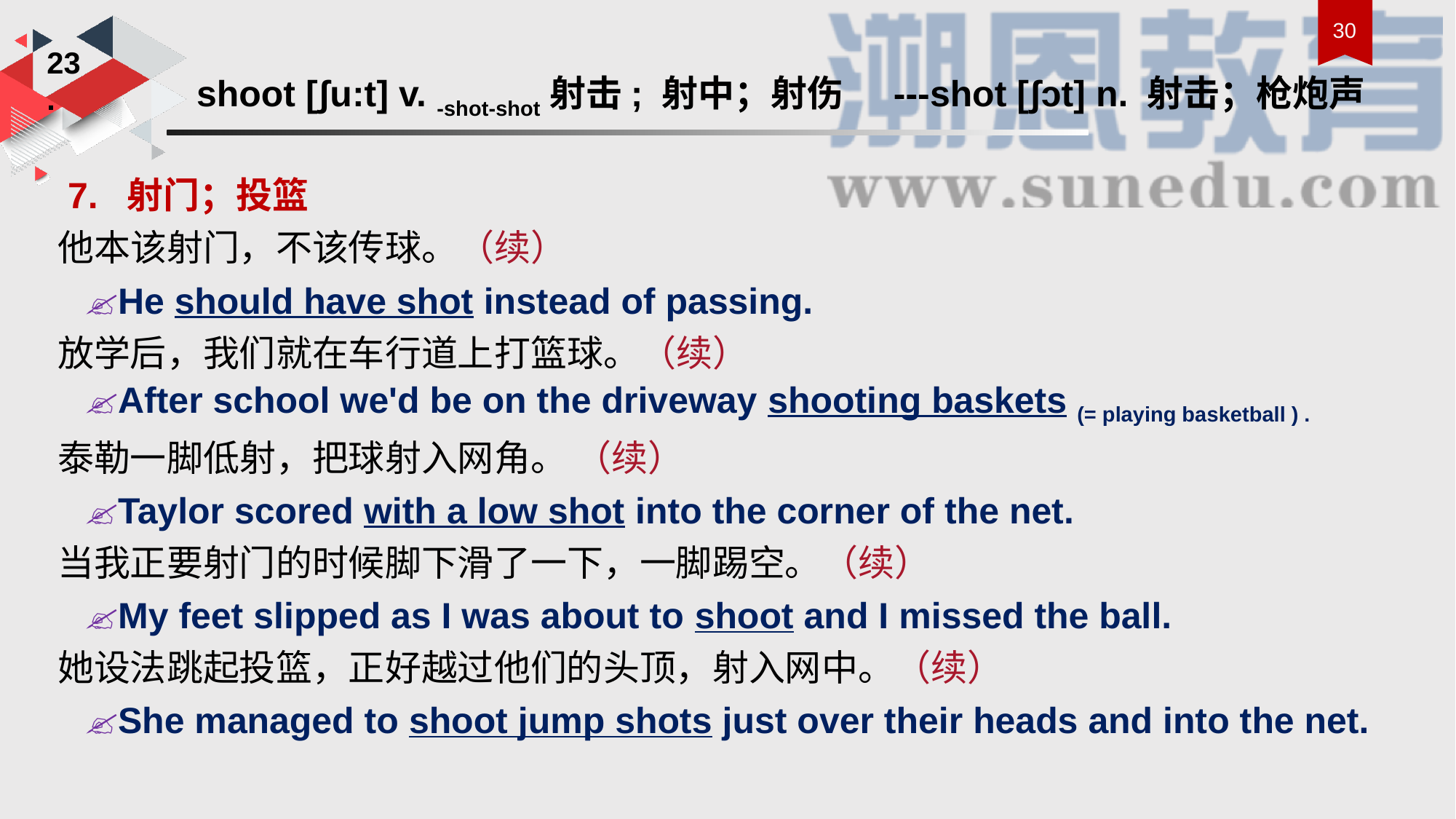

23.
shoot [ʃu:t] v. -shot-shot射击; 射中；射伤     ---shot [ʃɔt] n. 射击；枪炮声

 7.  射门；投篮
他本该射门，不该传球。（续）
   ✍He should have shot instead of passing.
放学后，我们就在车行道上打篮球。（续）
   ✍After school we'd be on the driveway shooting baskets (= playing basketball ) .
泰勒一脚低射，把球射入网角。 （续）
   ✍Taylor scored with a low shot into the corner of the net.
当我正要射门的时候脚下滑了一下，一脚踢空。（续）
   ✍My feet slipped as I was about to shoot and I missed the ball.
她设法跳起投篮，正好越过他们的头顶，射入网中。（续）
   ✍She managed to shoot jump shots just over their heads and into the net.